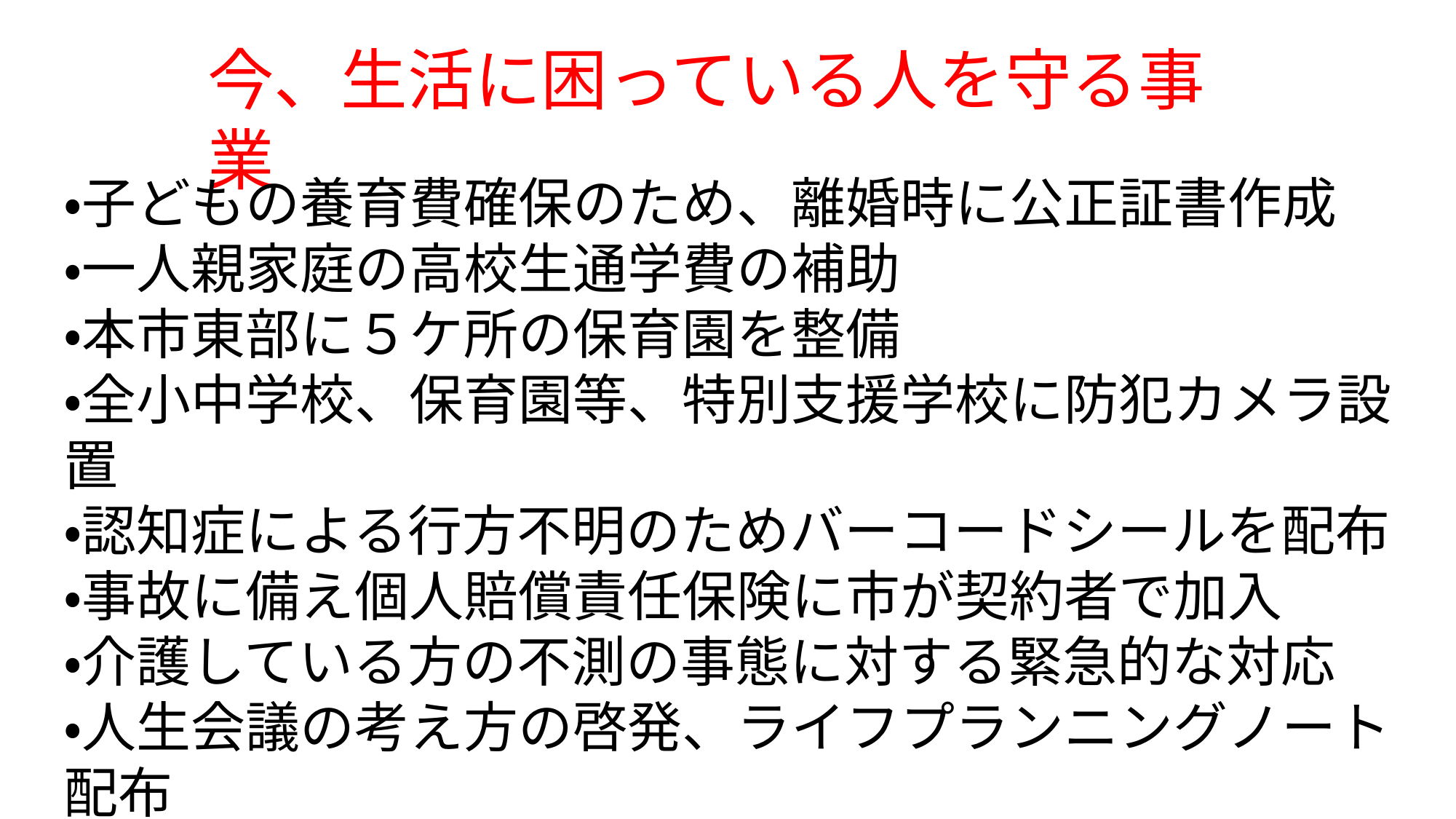

今、生活に困っている人を守る事業
・子どもの養育費確保のため、離婚時に公正証書作成
・一人親家庭の高校生通学費の補助
・本市東部に５ケ所の保育園を整備
・全小中学校、保育園等、特別支援学校に防犯カメラ設置
・認知症による行方不明のためバーコードシールを配布
・事故に備え個人賠償責任保険に市が契約者で加入
・介護している方の不測の事態に対する緊急的な対応
・人生会議の考え方の啓発、ライフプランニングノート配布